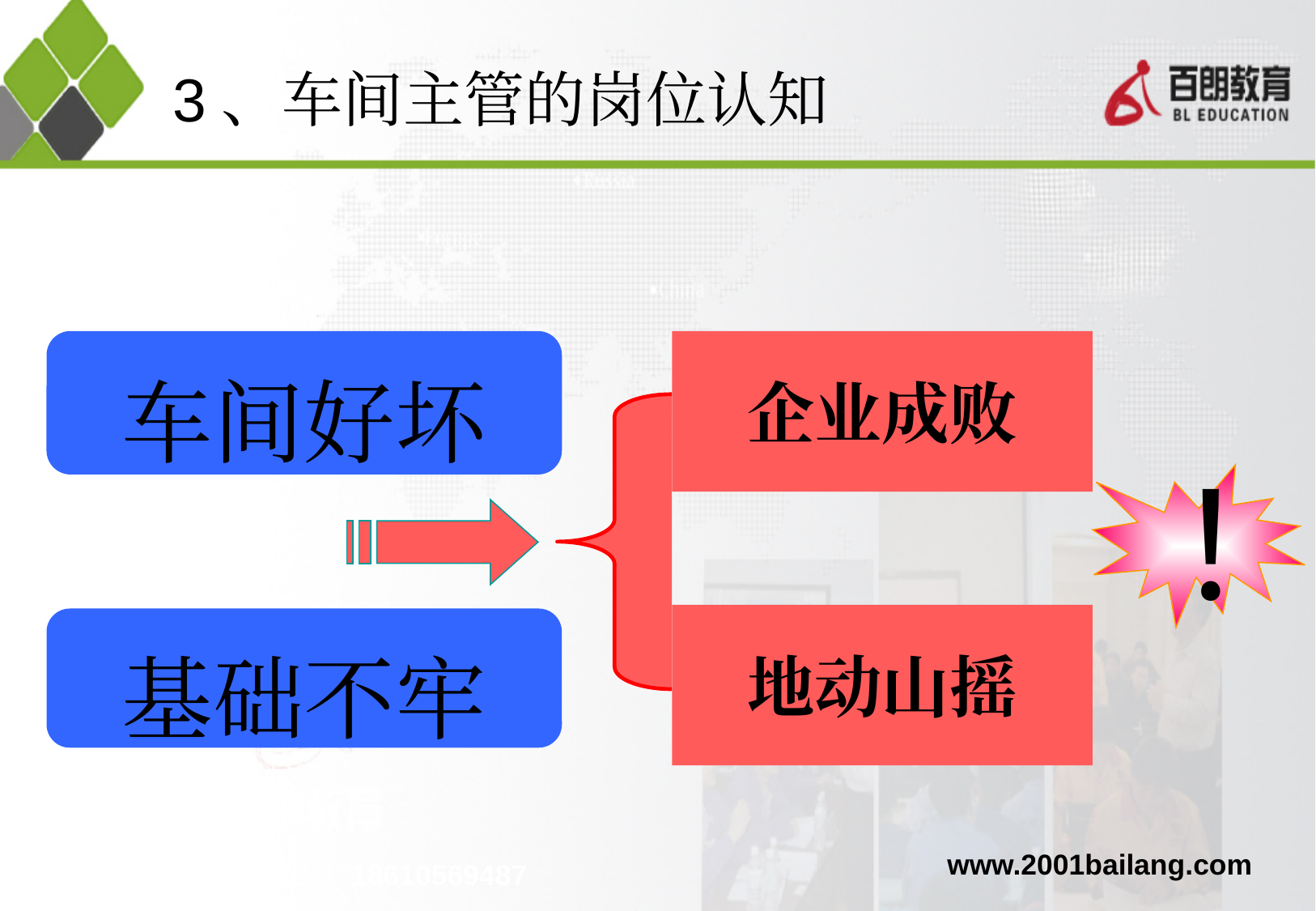

# 3、车间主管的岗位认知
　车间好坏
企业成败

地动山摇
  ！
　基础不牢